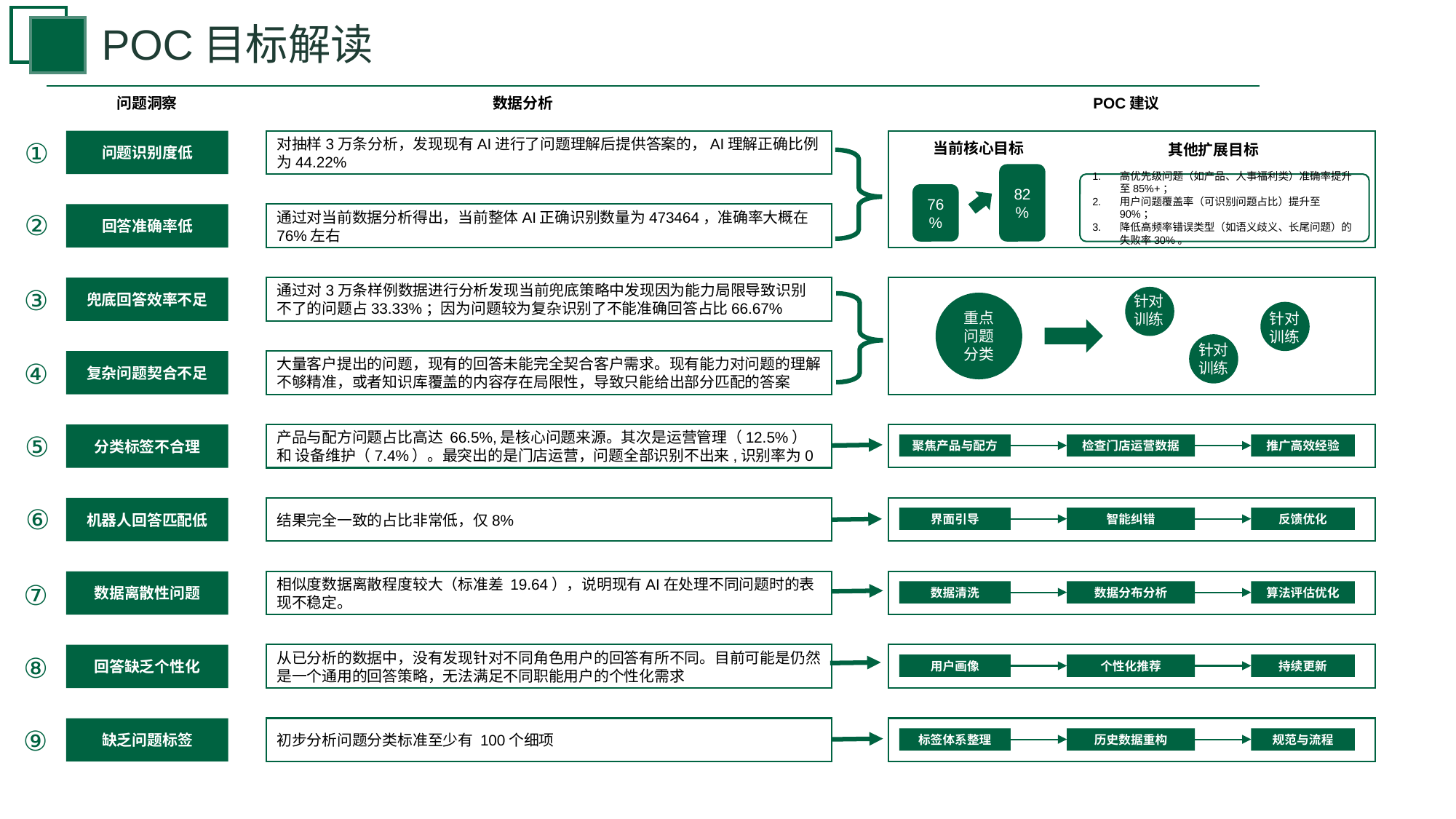

POC目标解读

问题洞察
数据分析
POC建议
①
问题识别度低
对抽样3万条分析，发现现有AI进行了问题理解后提供答案的，AI理解正确比例为44.22%

当前核心目标
其他扩展目标

82%
高优先级问题（如产品、人事福利类）准确率提升至85%+；
用户问题覆盖率（可识别问题占比）提升至90%；
降低高频率错误类型（如语义歧义、长尾问题）的失败率30%。
76%

②
回答准确率低
通过对当前数据分析得出，当前整体AI正确识别数量为473464，准确率大概在76%左右
③
兜底回答效率不足
通过对3万条样例数据进行分析发现当前兜底策略中发现因为能力局限导致识别不了的问题占33.33%；因为问题较为复杂识别了不能准确回答占比66.67%

针对
训练

重点
问题
分类
针对
训练

针对
训练
④
复杂问题契合不足
大量客户提出的问题，现有的回答未能完全契合客户需求。现有能力对问题的理解不够精准，或者知识库覆盖的内容存在局限性，导致只能给出部分匹配的答案
⑤

分类标签不合理
产品与配方问题占比高达 66.5%,是核心问题来源。其次是运营管理（12.5%）和 设备维护（7.4%）。最突出的是门店运营，问题全部识别不出来,识别率为0
聚焦产品与配方
检查门店运营数据
推广高效经验
⑥

结果完全一致的占比非常低，仅8%
机器人回答匹配低
界面引导
智能纠错
反馈优化
相似度数据离散程度较大（标准差 19.64），说明现有AI在处理不同问题时的表现不稳定。

数据离散性问题
⑦
数据清洗
数据分布分析
算法评估优化
从已分析的数据中，没有发现针对不同角色用户的回答有所不同。目前可能是仍然是一个通用的回答策略，无法满足不同职能用户的个性化需求

回答缺乏个性化
⑧
用户画像
个性化推荐
持续更新
⑨
缺乏问题标签
初步分析问题分类标准至少有 100个细项

标签体系整理
历史数据重构
规范与流程